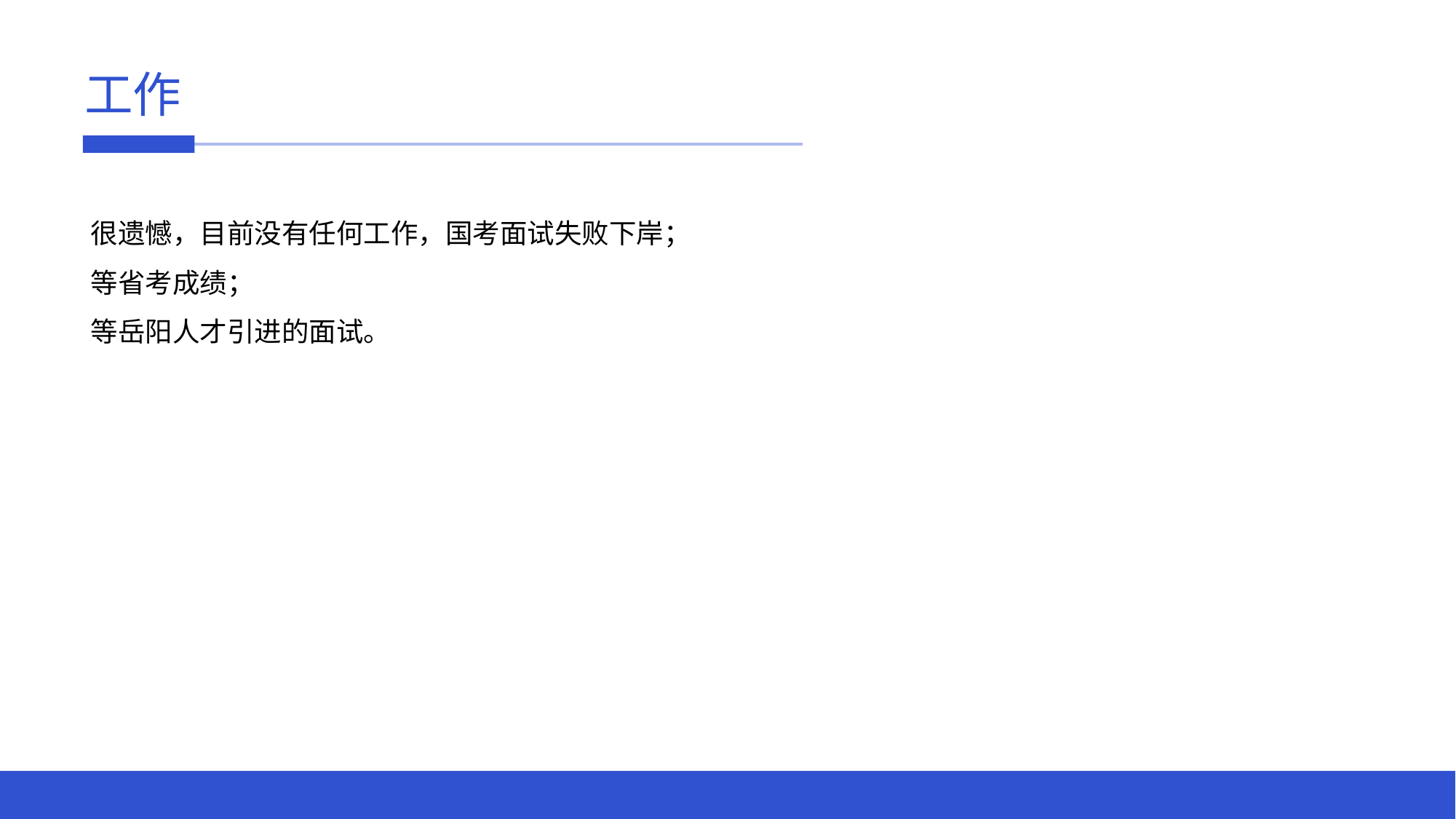

工作

很遗憾，目前没有任何工作，国考面试失败下岸；
等省考成绩；
等岳阳人才引进的面试。